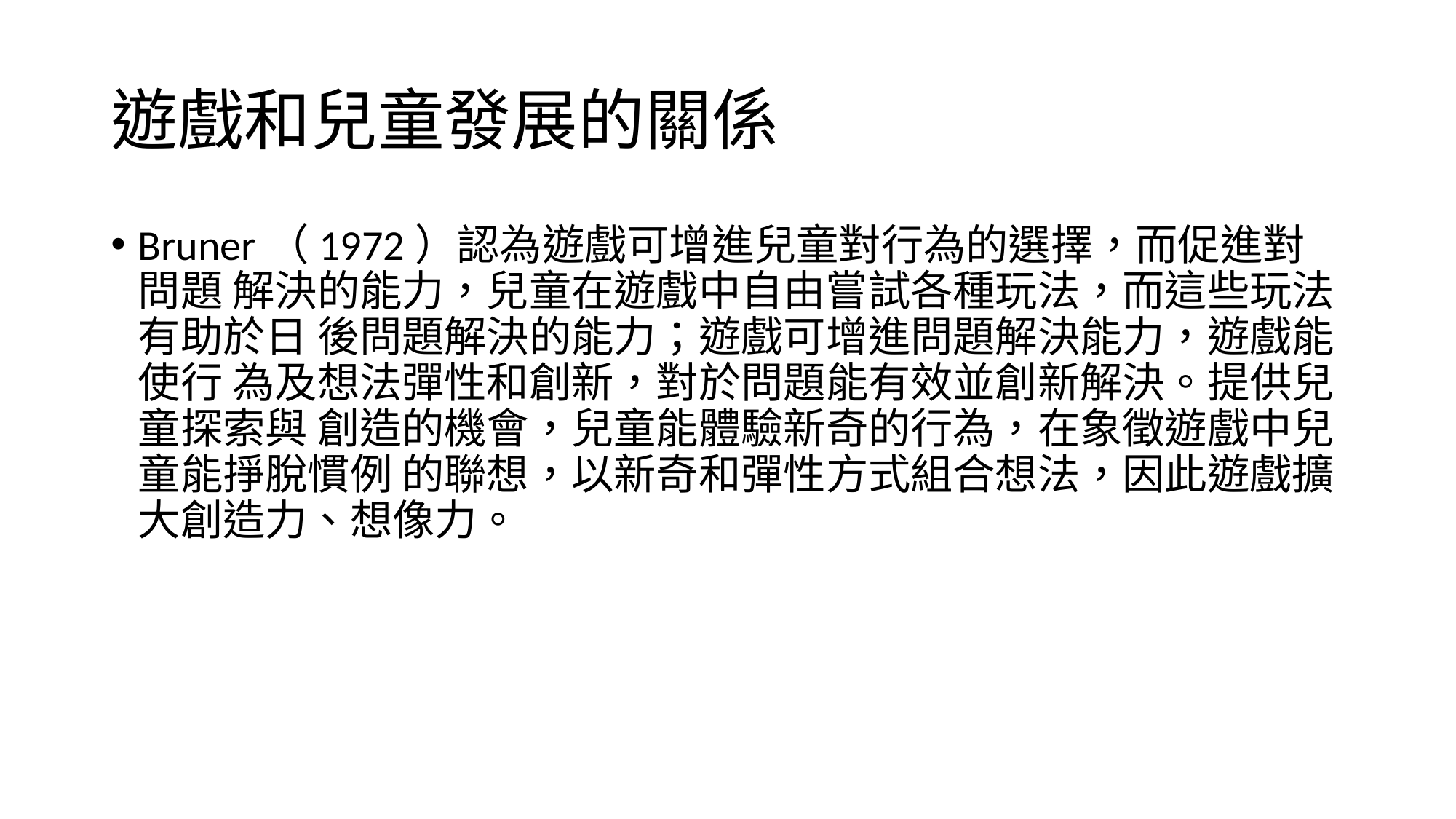

# 遊戲和兒童發展的關係
Bruner（1972）認為遊戲可增進兒童對行為的選擇，而促進對問題 解決的能力，兒童在遊戲中自由嘗試各種玩法，而這些玩法有助於日 後問題解決的能力；遊戲可增進問題解決能力，遊戲能使行 為及想法彈性和創新，對於問題能有效並創新解決。提供兒童探索與 創造的機會，兒童能體驗新奇的行為，在象徵遊戲中兒童能掙脫慣例 的聯想，以新奇和彈性方式組合想法，因此遊戲擴大創造力、想像力。